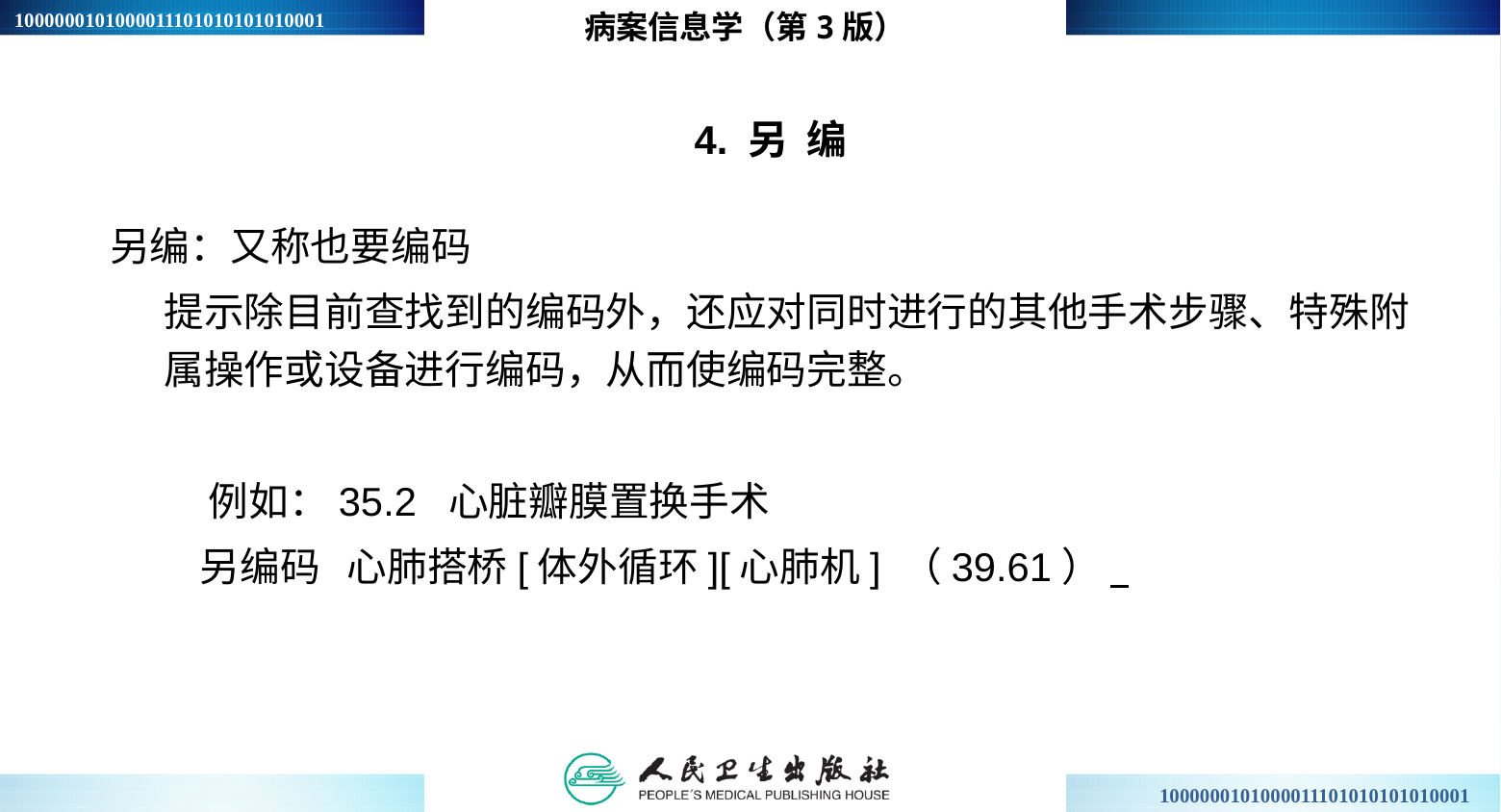

病案信息学（第3版）
# 4. 另  编
另编：又称也要编码
     提示除目前查找到的编码外，还应对同时进行的其他手术步骤、特殊附属操作或设备进行编码，从而使编码完整。

          例如：35.2  心脏瓣膜置换手术
         另编码   心肺搭桥[体外循环][心肺机] （39.61）